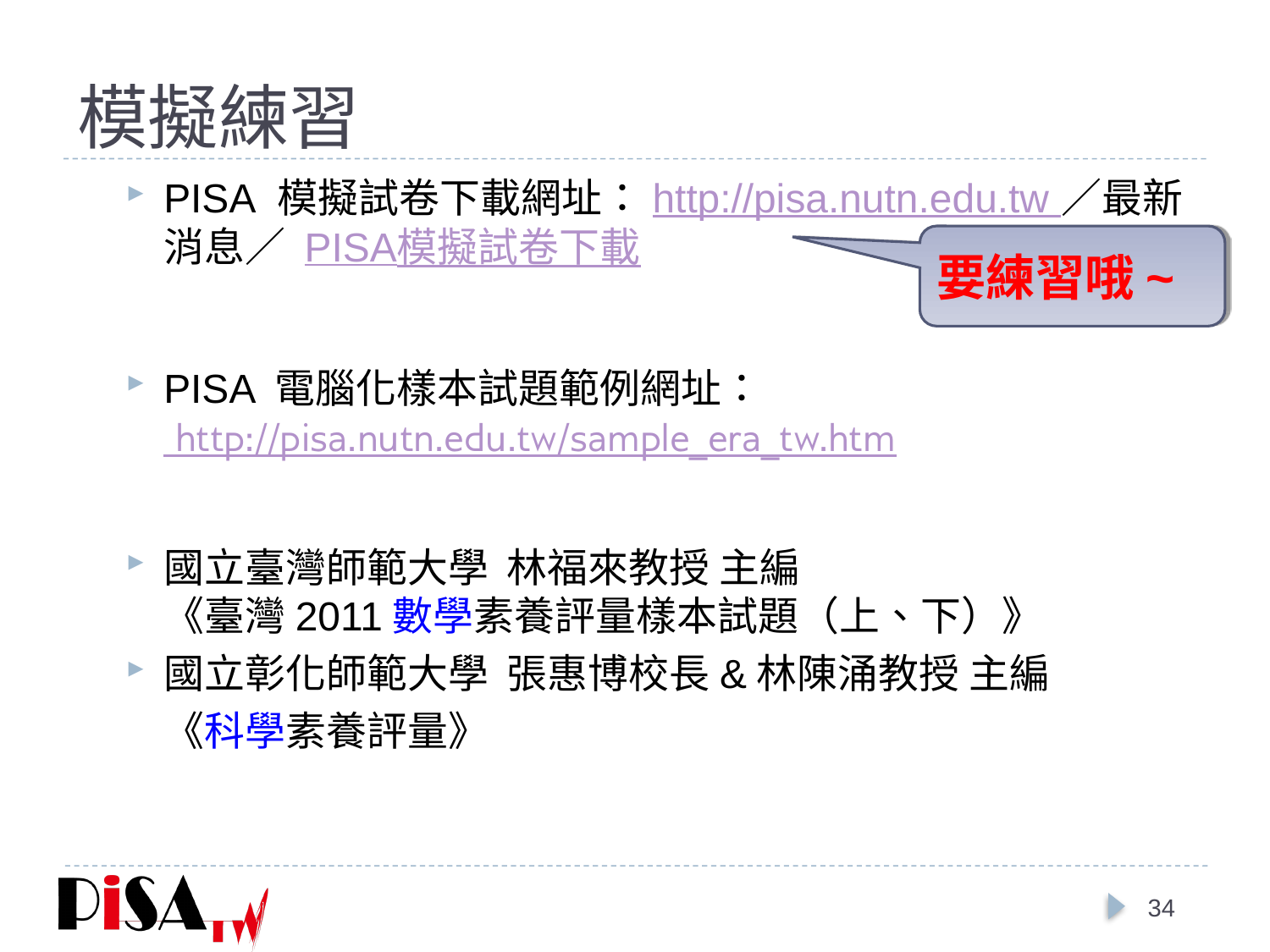

# 模擬練習
PISA 模擬試卷下載網址：http://pisa.nutn.edu.tw ／最新消息／ PISA模擬試卷下載

PISA 電腦化樣本試題範例網址： http://pisa.nutn.edu.tw/sample_era_tw.htm

國立臺灣師範大學  林福來教授 主編
《臺灣2011數學素養評量樣本試題（上、下）》
國立彰化師範大學  張惠博校長&林陳涌教授 主編
	《科學素養評量》

要練習哦~
34